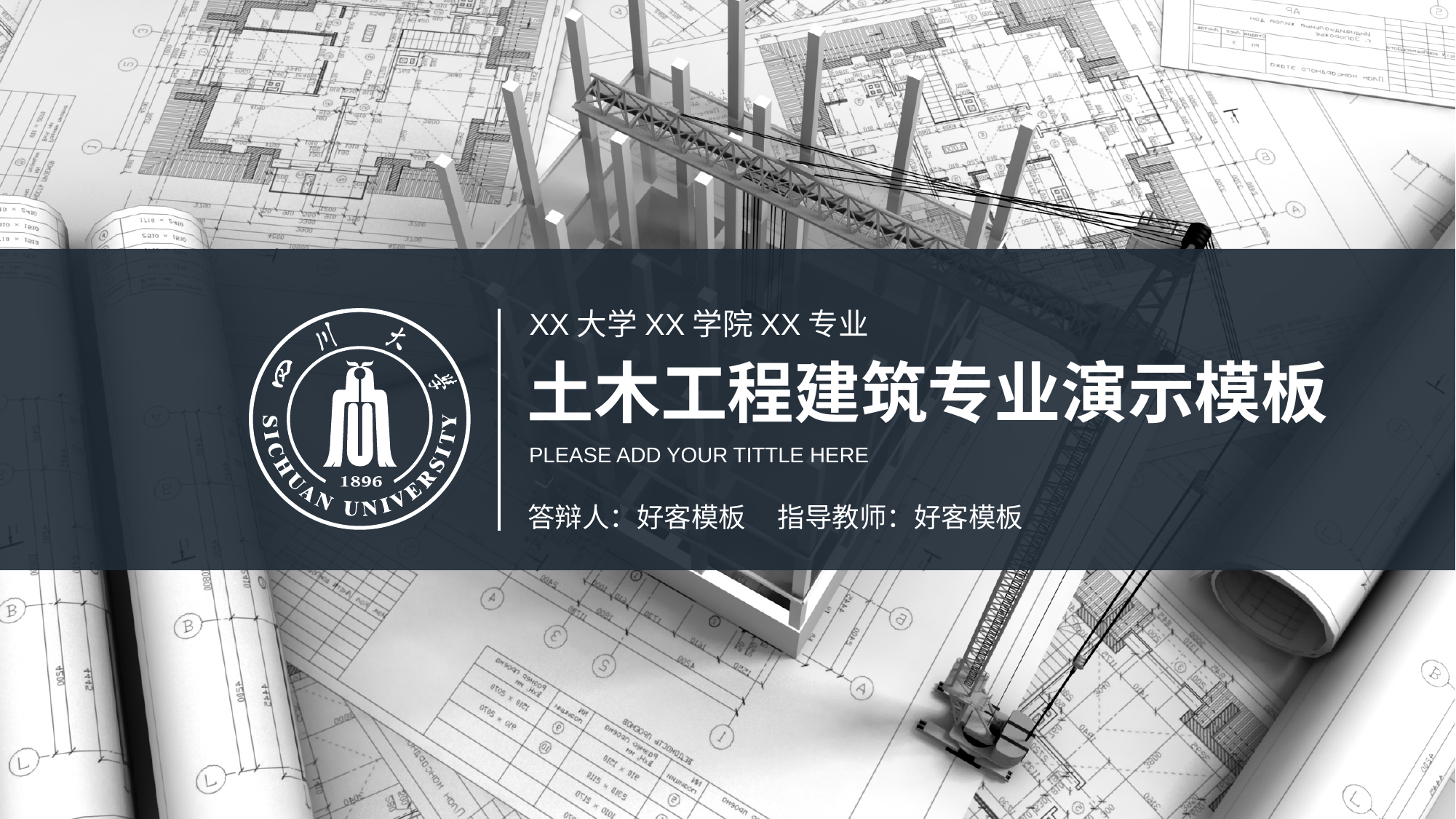

XX大学XX学院XX专业

土木工程建筑专业演示模板
PLEASE ADD YOUR TITTLE HERE
答辩人：好客模板
指导教师：好客模板